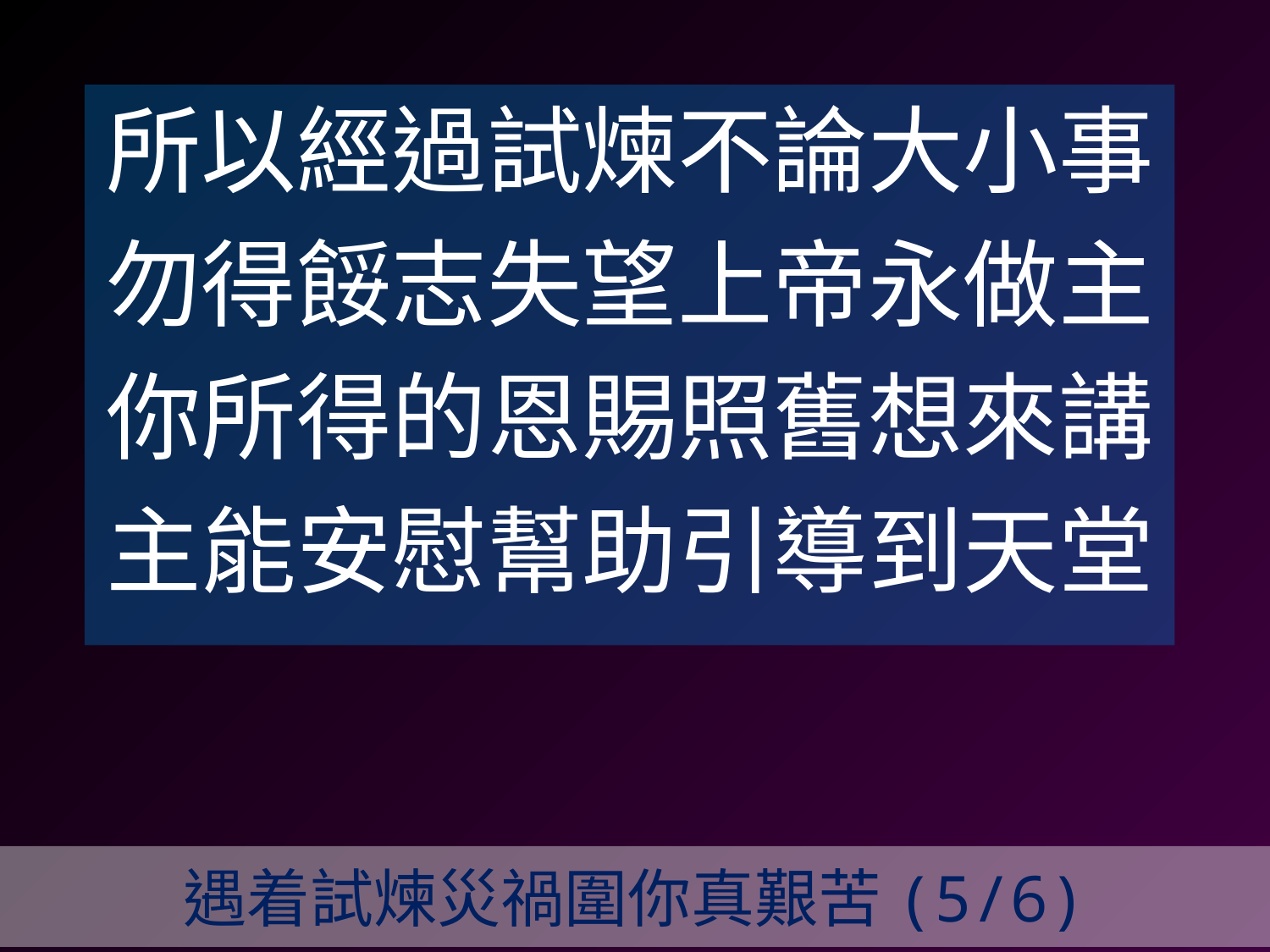

所以經過試煉不論大小事
勿得餒志失望上帝永做主
你所得的恩賜照舊想來講
主能安慰幫助引導到天堂
# 遇着試煉災禍圍你真艱苦(5/6)